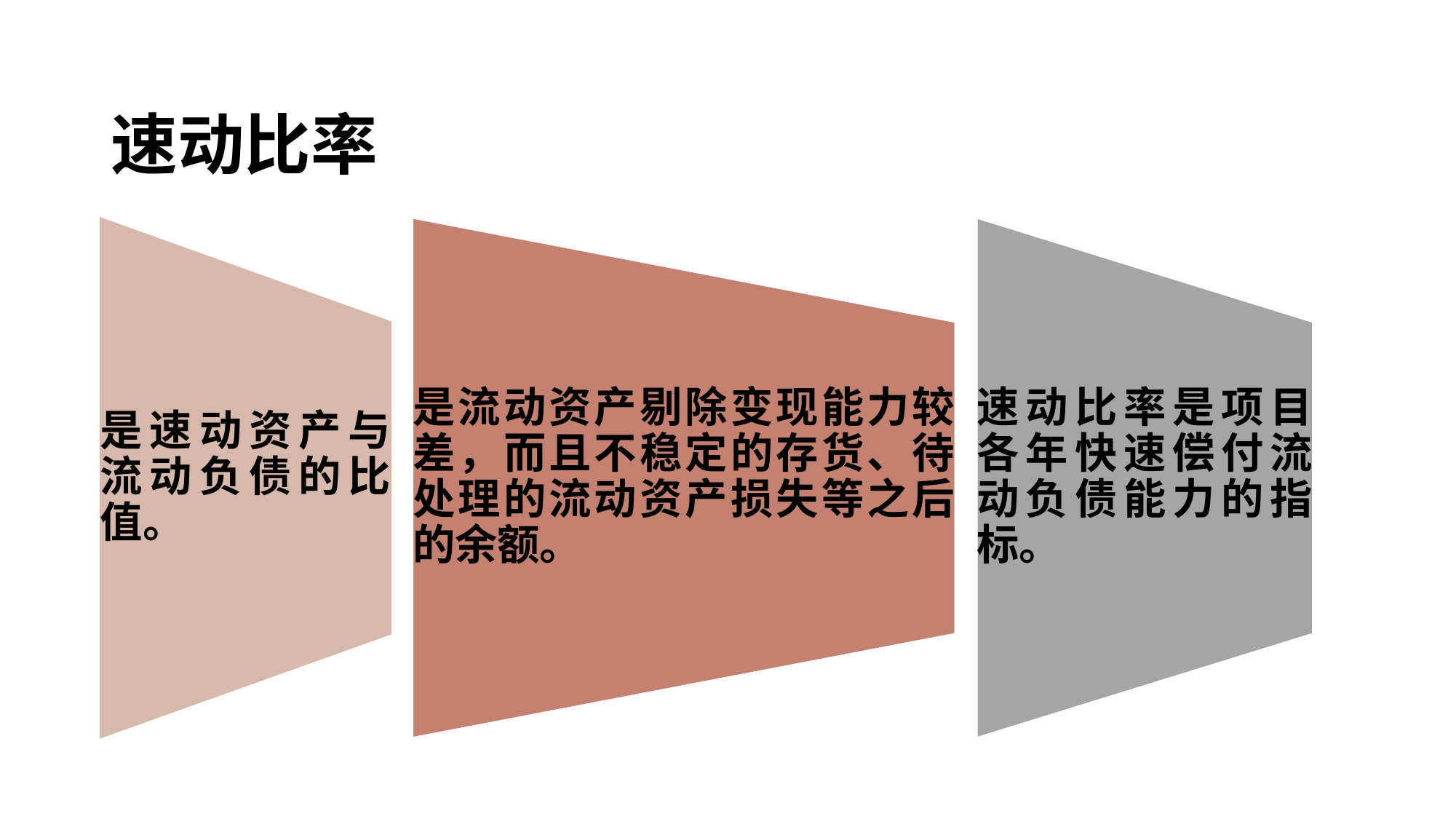

# 速动比率
是速动资产与流动负债的比值。
是流动资产剔除变现能力较差，而且不稳定的存货、待处理的流动资产损失等之后的余额。
速动比率是项目各年快速偿付流动负债能力的指标。